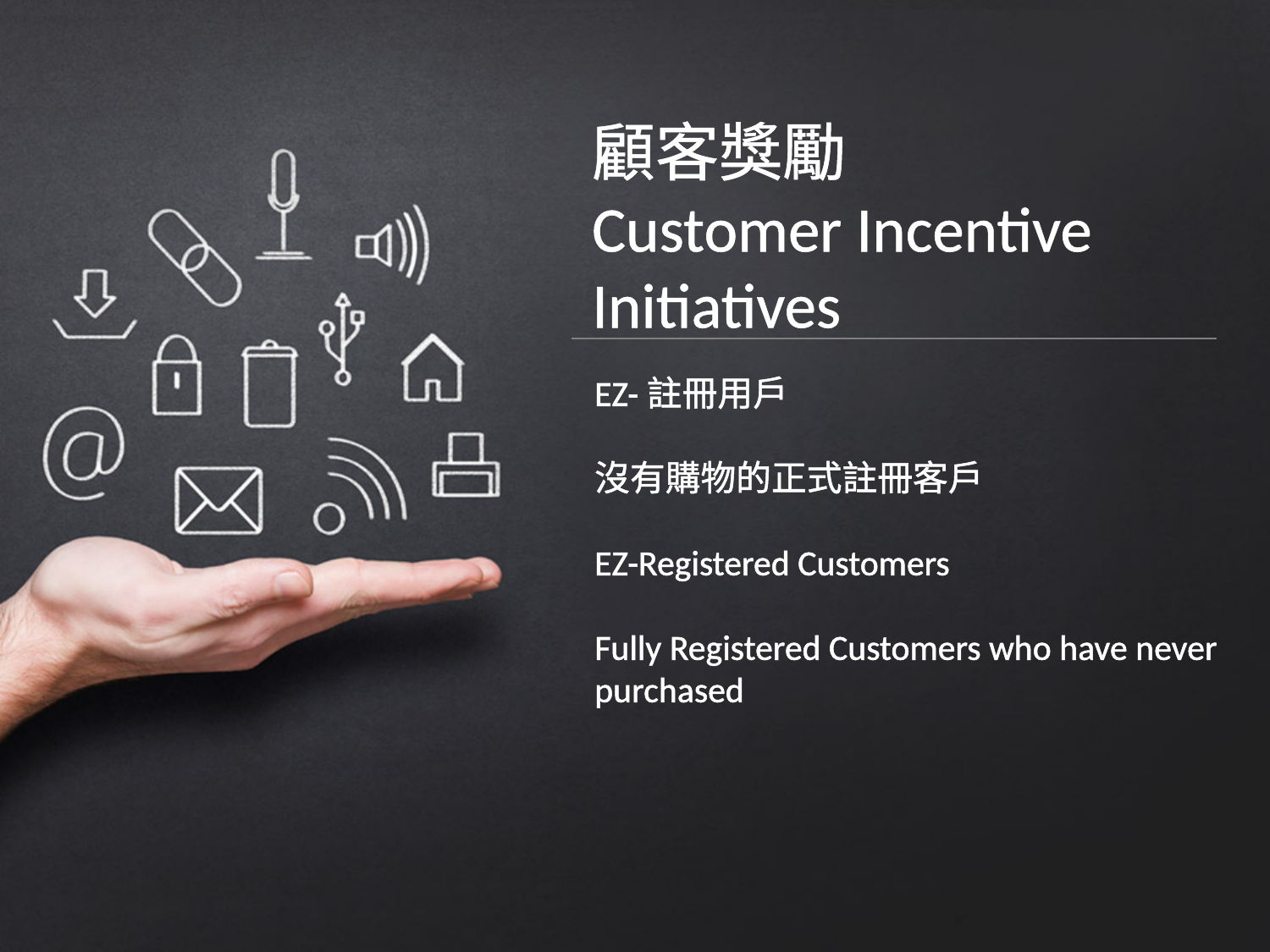

顧客獎勵
Customer Incentive
Initiatives
EZ-註冊用戶

沒有購物的正式註冊客戶

EZ-Registered Customers
Fully Registered Customers who have never purchased